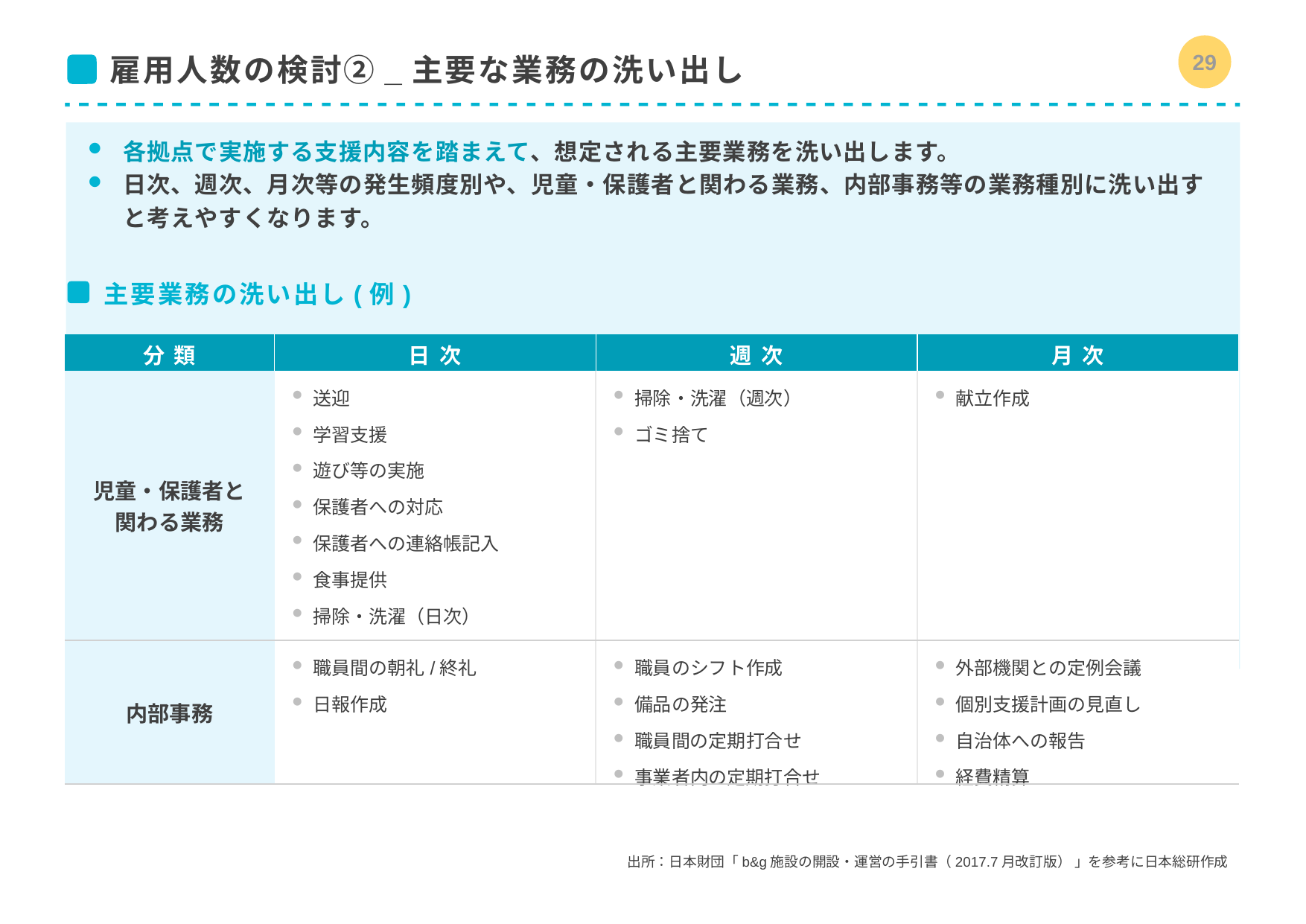

29
# 雇用人数の検討②_主要な業務の洗い出し
各拠点で実施する支援内容を踏まえて、想定される主要業務を洗い出します。
日次、週次、月次等の発生頻度別や、児童・保護者と関わる業務、内部事務等の業務種別に洗い出すと考えやすくなります。
主要業務の洗い出し(例)

| 分類 | 日次 | 週次 | 月次 |
| --- | --- | --- | --- |
| 児童・保護者と 関わる業務 | 送迎 学習支援 遊び等の実施 保護者への対応 保護者への連絡帳記入 食事提供 掃除・洗濯（日次） 設備点検 | 掃除・洗濯（週次） ゴミ捨て | 献立作成 |
| 内部事務 | 職員間の朝礼/終礼 日報作成 | 職員のシフト作成 備品の発注 職員間の定期打合せ 事業者内の定期打合せ | 外部機関との定例会議 個別支援計画の見直し 自治体への報告 経費精算 |
出所：日本財団「b&g施設の開設・運営の手引書（2017.7月改訂版） 」を参考に日本総研作成